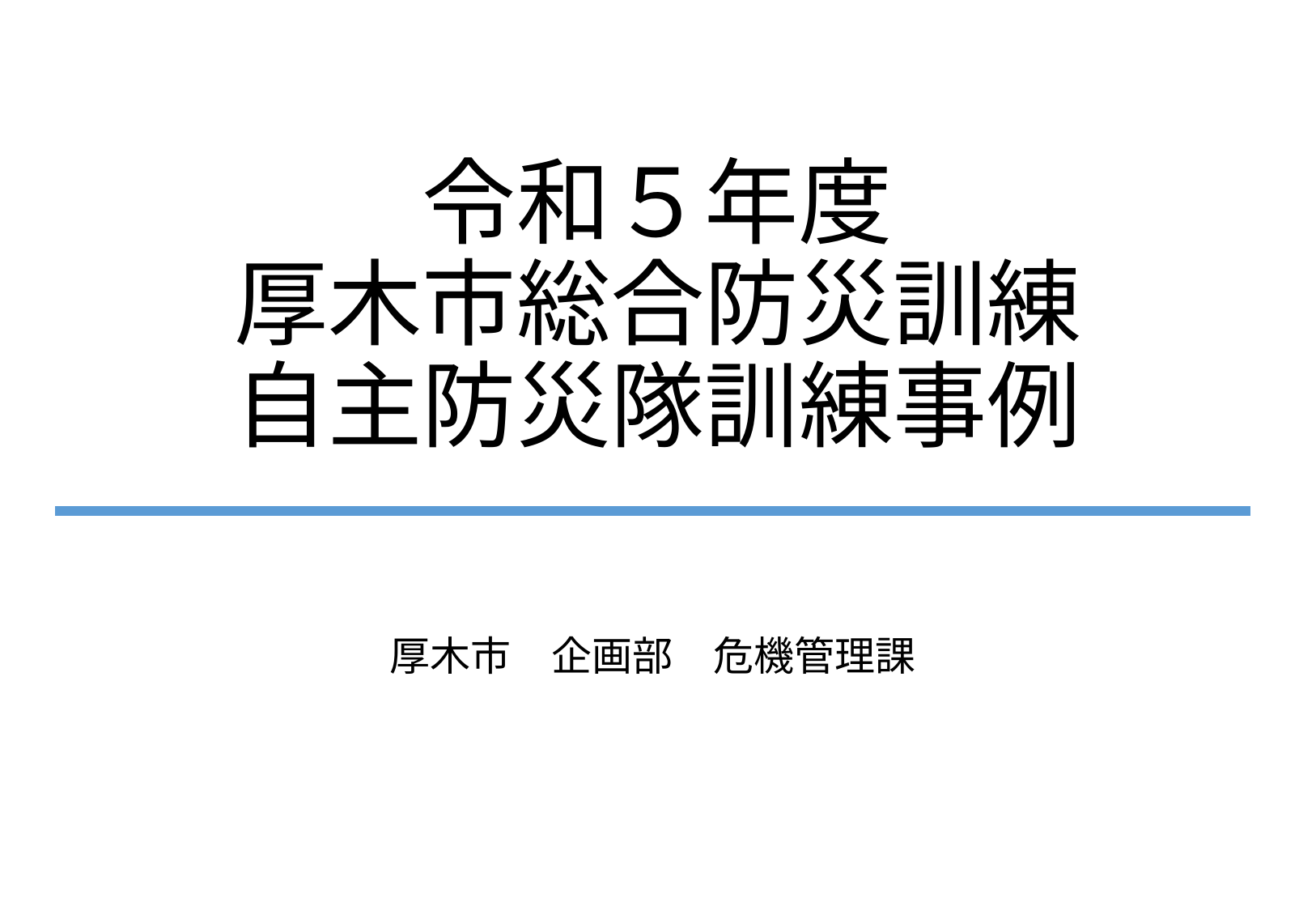

# 令和５年度 厚木市総合防災訓練 自主防災隊訓練事例
厚木市　企画部　危機管理課